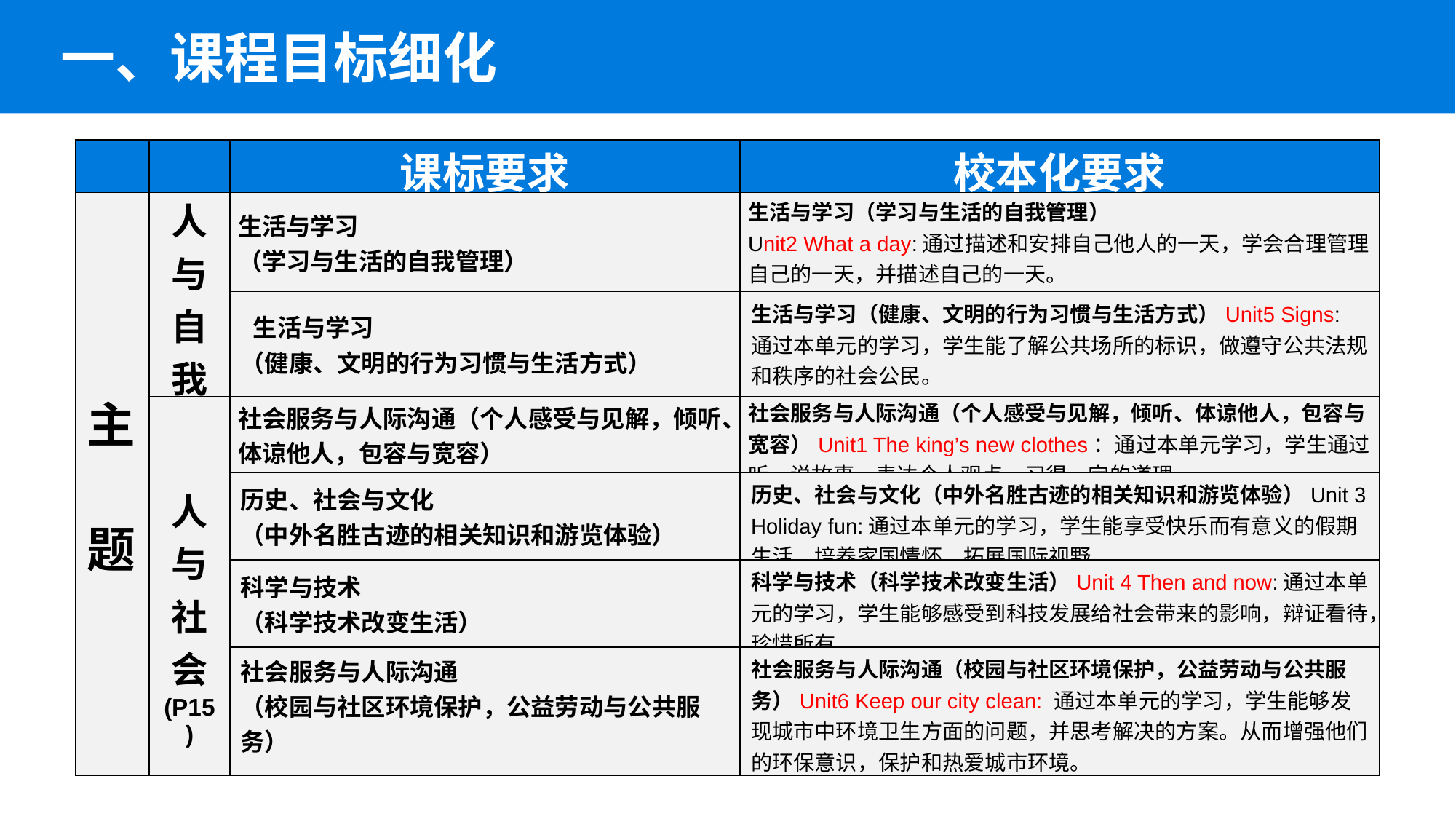

一、课程目标细化
|  |  | 课标要求 | 校本化要求 |
| --- | --- | --- | --- |
| 主 题 | 人 与 自 我 (P15) | 生活与学习 （学习与生活的自我管理） | 生活与学习（学习与生活的自我管理） Unit2 What a day:通过描述和安排自己他人的一天，学会合理管理自己的一天，并描述自己的一天。 |
|  |  | 生活与学习 （健康、文明的行为习惯与生活方式） | 生活与学习（健康、文明的行为习惯与生活方式）Unit5 Signs: 通过本单元的学习，学生能了解公共场所的标识，做遵守公共法规和秩序的社会公民。 |
|  | 人 与 社 会 (P15) | 社会服务与人际沟通（个人感受与见解，倾听、体谅他人，包容与宽容） | 社会服务与人际沟通（个人感受与见解，倾听、体谅他人，包容与宽容）Unit1 The king’s new clothes：通过本单元学习，学生通过听、说故事，表达个人观点，习得一定的道理。 |
|  |  | 历史、社会与文化 （中外名胜古迹的相关知识和游览体验） | 历史、社会与文化（中外名胜古迹的相关知识和游览体验）Unit 3 Holiday fun:通过本单元的学习，学生能享受快乐而有意义的假期生活，培养家国情怀，拓展国际视野。 |
|  |  | 科学与技术 （科学技术改变生活） | 科学与技术（科学技术改变生活）Unit 4 Then and now:通过本单元的学习，学生能够感受到科技发展给社会带来的影响，辩证看待，珍惜所有。 |
|  |  | 社会服务与人际沟通 （校园与社区环境保护，公益劳动与公共服务） | 社会服务与人际沟通（校园与社区环境保护，公益劳动与公共服务）Unit6 Keep our city clean: 通过本单元的学习，学生能够发现城市中环境卫生方面的问题，并思考解决的方案。从而增强他们的环保意识，保护和热爱城市环境。 |
01
添加小标题
单击此处输入你的正文，文字是您思想的提炼，请尽量言简意赅的阐述观点。